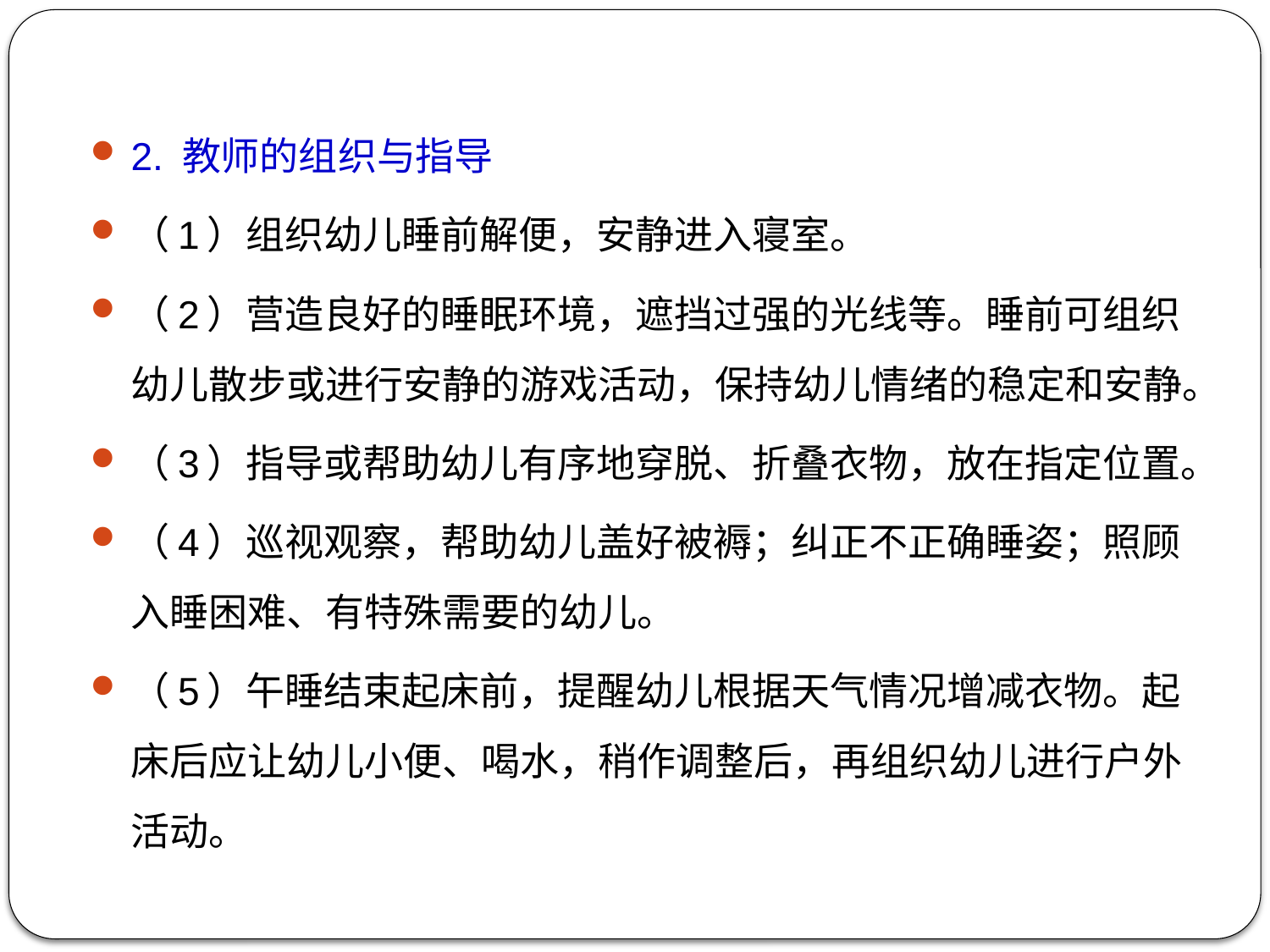

2. 教师的组织与指导
（1）组织幼儿睡前解便，安静进入寝室。
（2）营造良好的睡眠环境，遮挡过强的光线等。睡前可组织幼儿散步或进行安静的游戏活动，保持幼儿情绪的稳定和安静。
（3）指导或帮助幼儿有序地穿脱、折叠衣物，放在指定位置。
（4）巡视观察，帮助幼儿盖好被褥；纠正不正确睡姿；照顾入睡困难、有特殊需要的幼儿。
（5）午睡结束起床前，提醒幼儿根据天气情况增减衣物。起床后应让幼儿小便、喝水，稍作调整后，再组织幼儿进行户外活动。